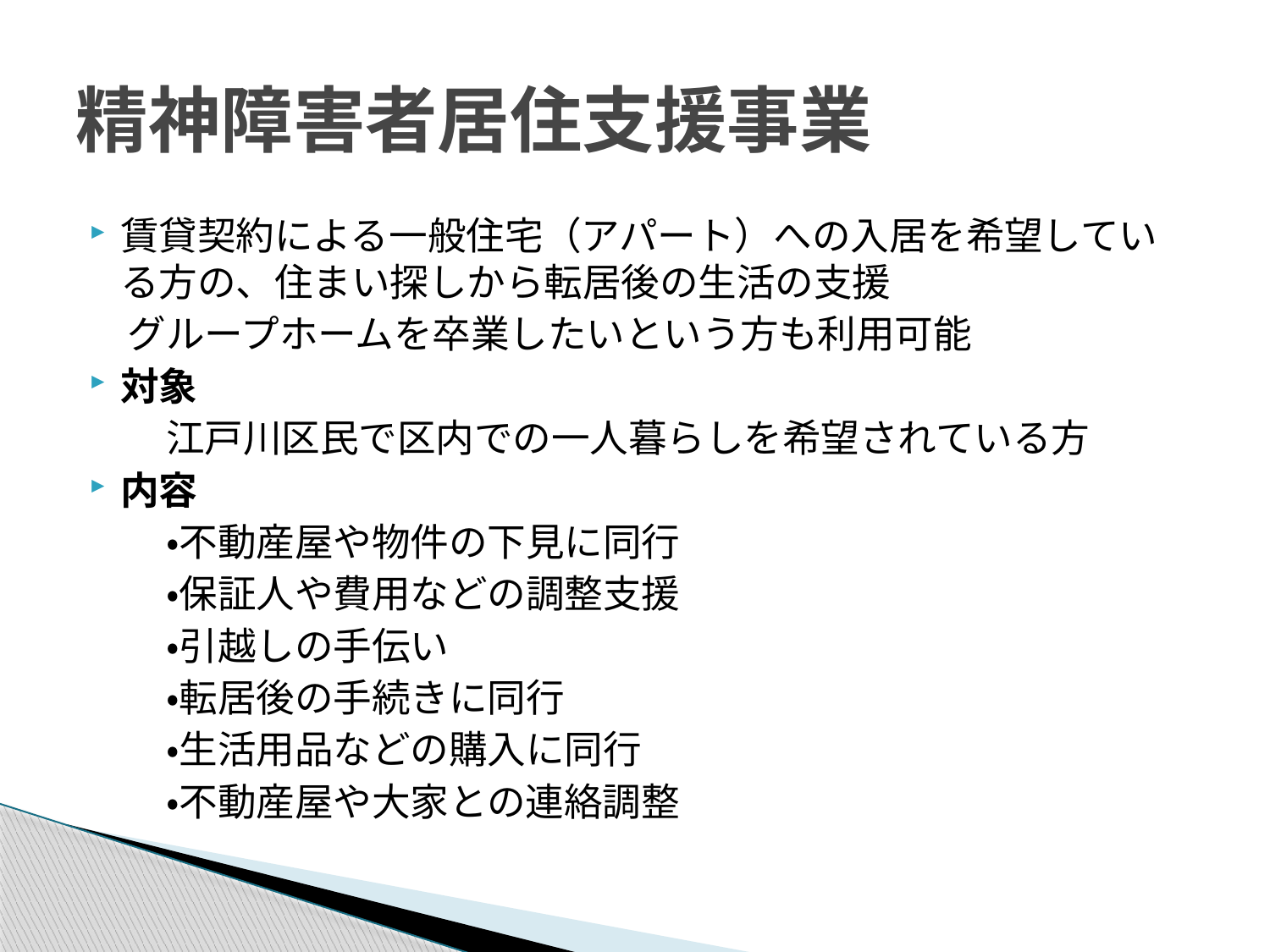

# 精神障害者居住支援事業
賃貸契約による一般住宅（アパート）への入居を希望している方の、住まい探しから転居後の生活の支援
　グループホームを卒業したいという方も利用可能
対象
　　江戸川区民で区内での一人暮らしを希望されている方
内容
　　・不動産屋や物件の下見に同行
　　・保証人や費用などの調整支援
　　・引越しの手伝い
　　・転居後の手続きに同行
　　・生活用品などの購入に同行
　　・不動産屋や大家との連絡調整